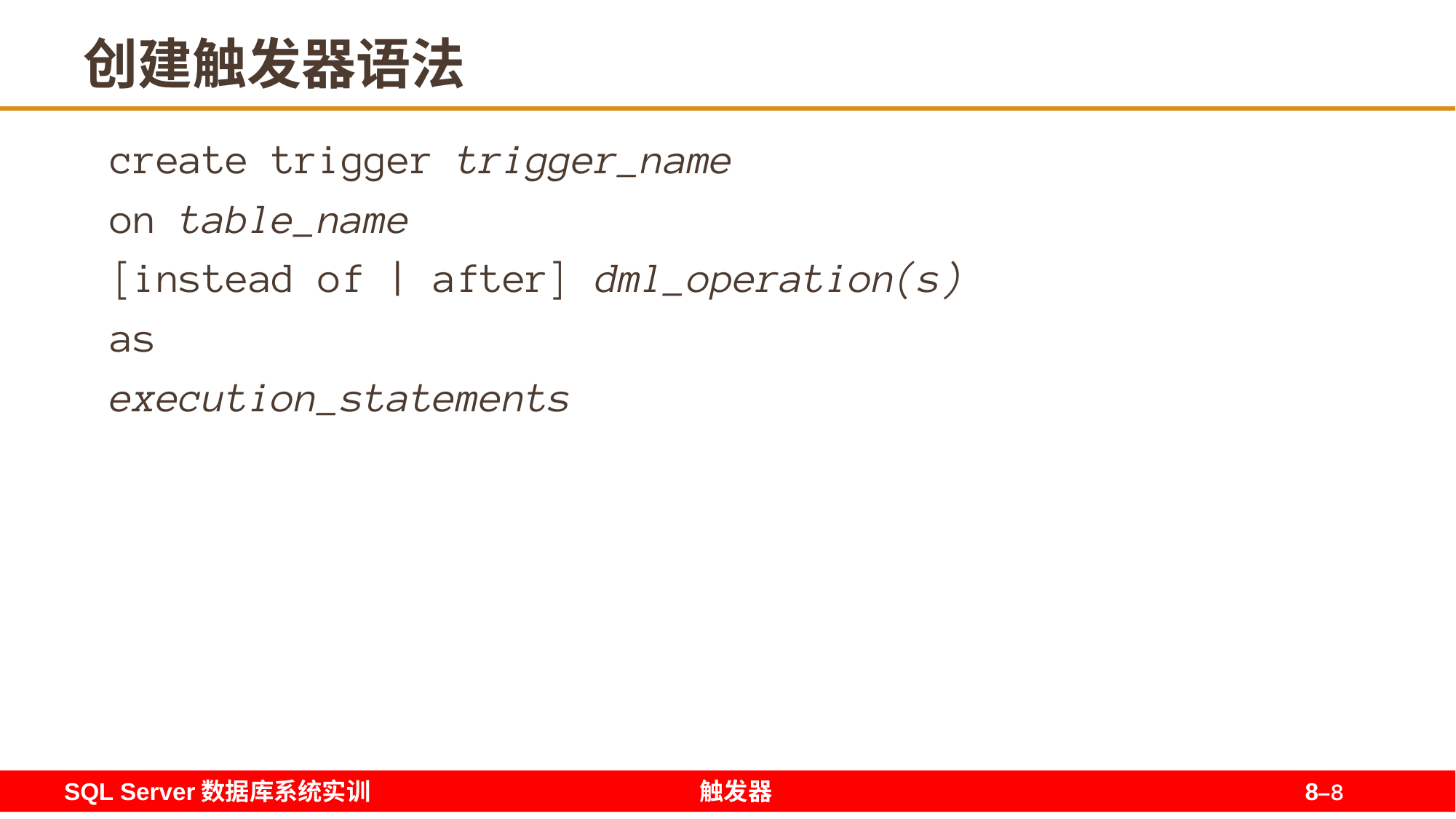

8
# 创建触发器语法
create trigger trigger_name
on table_name
[instead of | after] dml_operation(s)
as
execution_statements